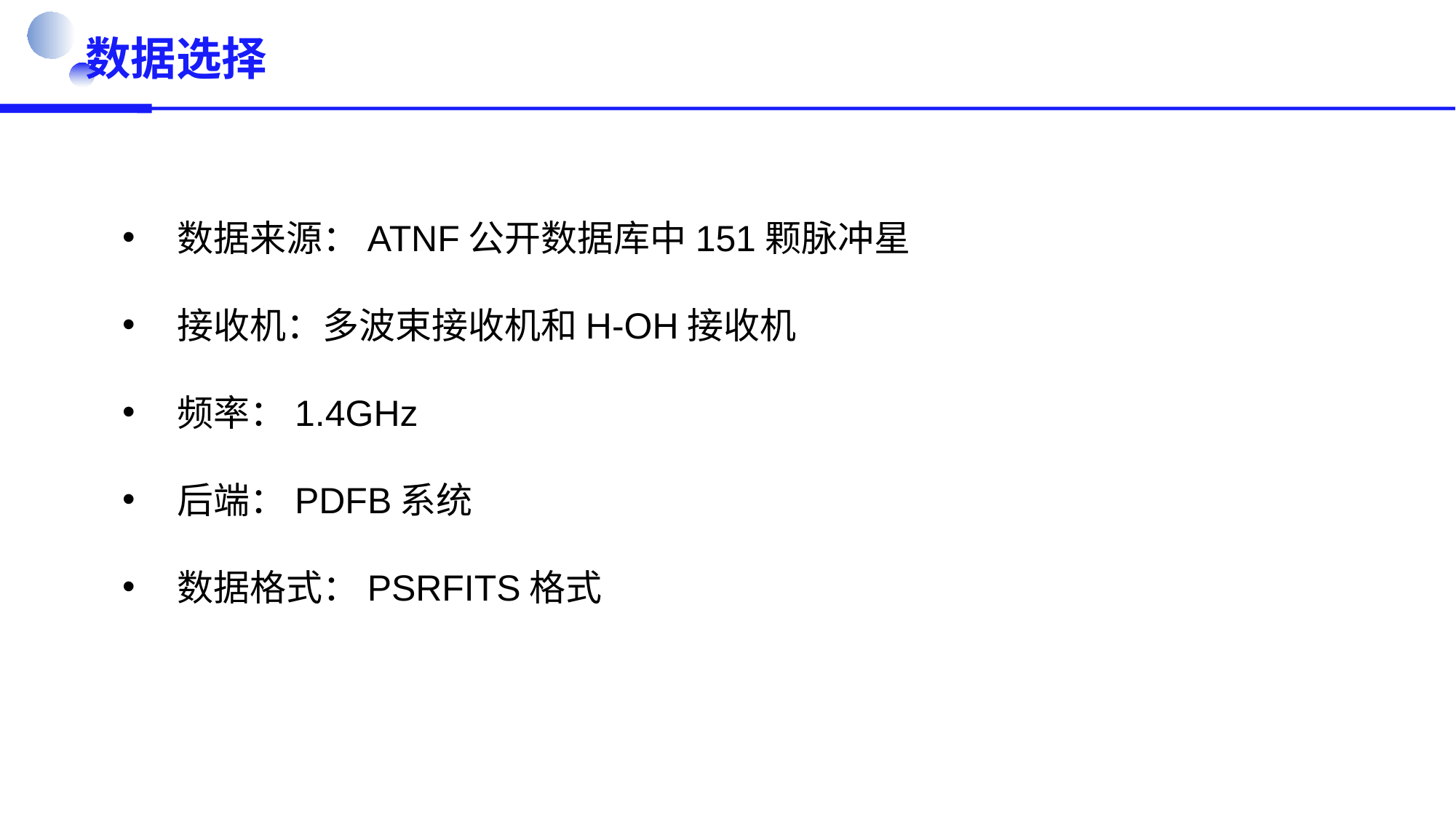

数据选择

数据来源：ATNF公开数据库中151颗脉冲星

接收机：多波束接收机和H-OH接收机

频率：1.4GHz

后端：PDFB系统

数据格式：PSRFITS格式